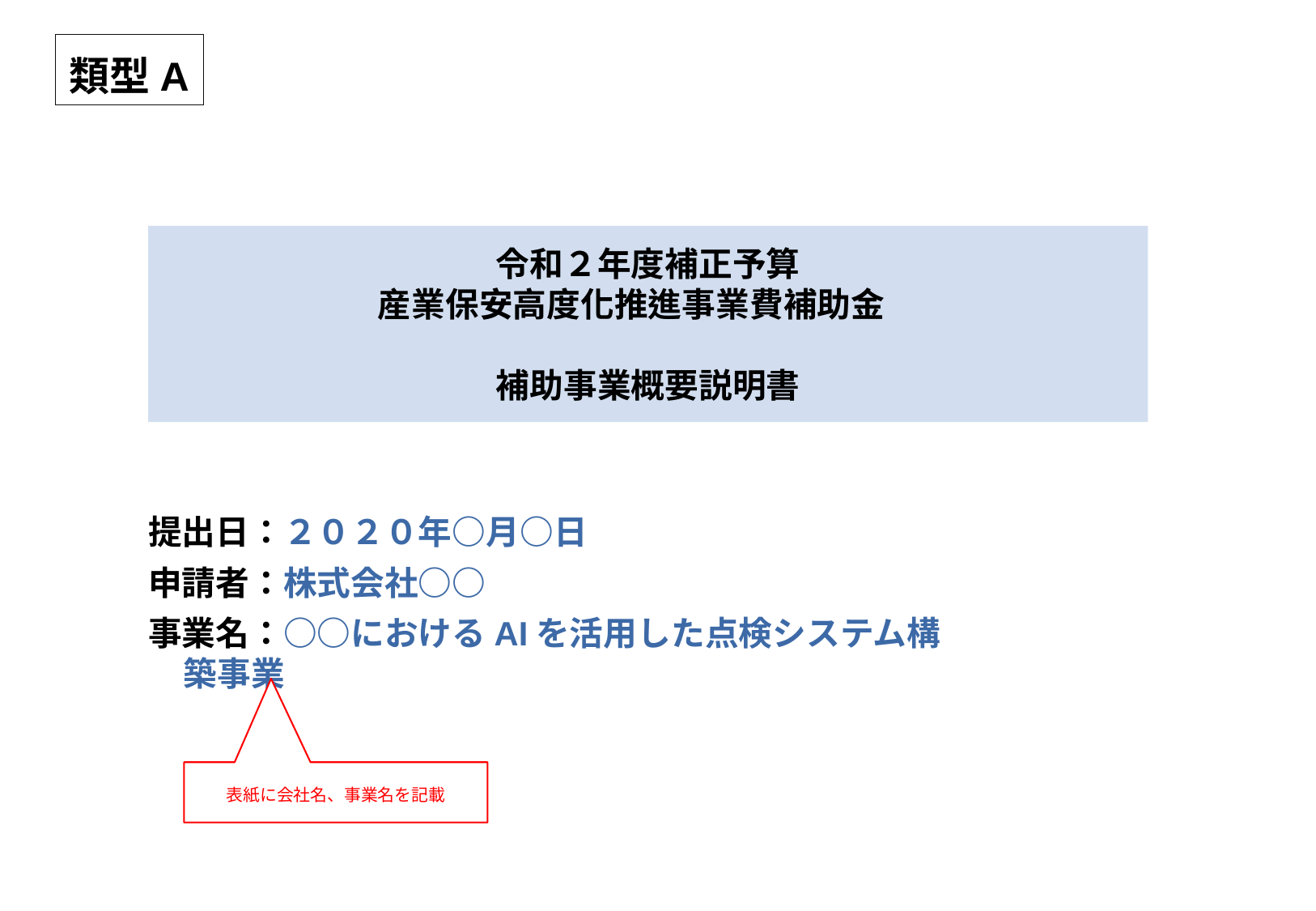

類型A
# 令和２年度補正予算 産業保安高度化推進事業費補助金　 補助事業概要説明書
提出日：２０２０年○月○日
申請者：株式会社○○
事業名：○○におけるAIを活用した点検システム構築事業
表紙に会社名、事業名を記載